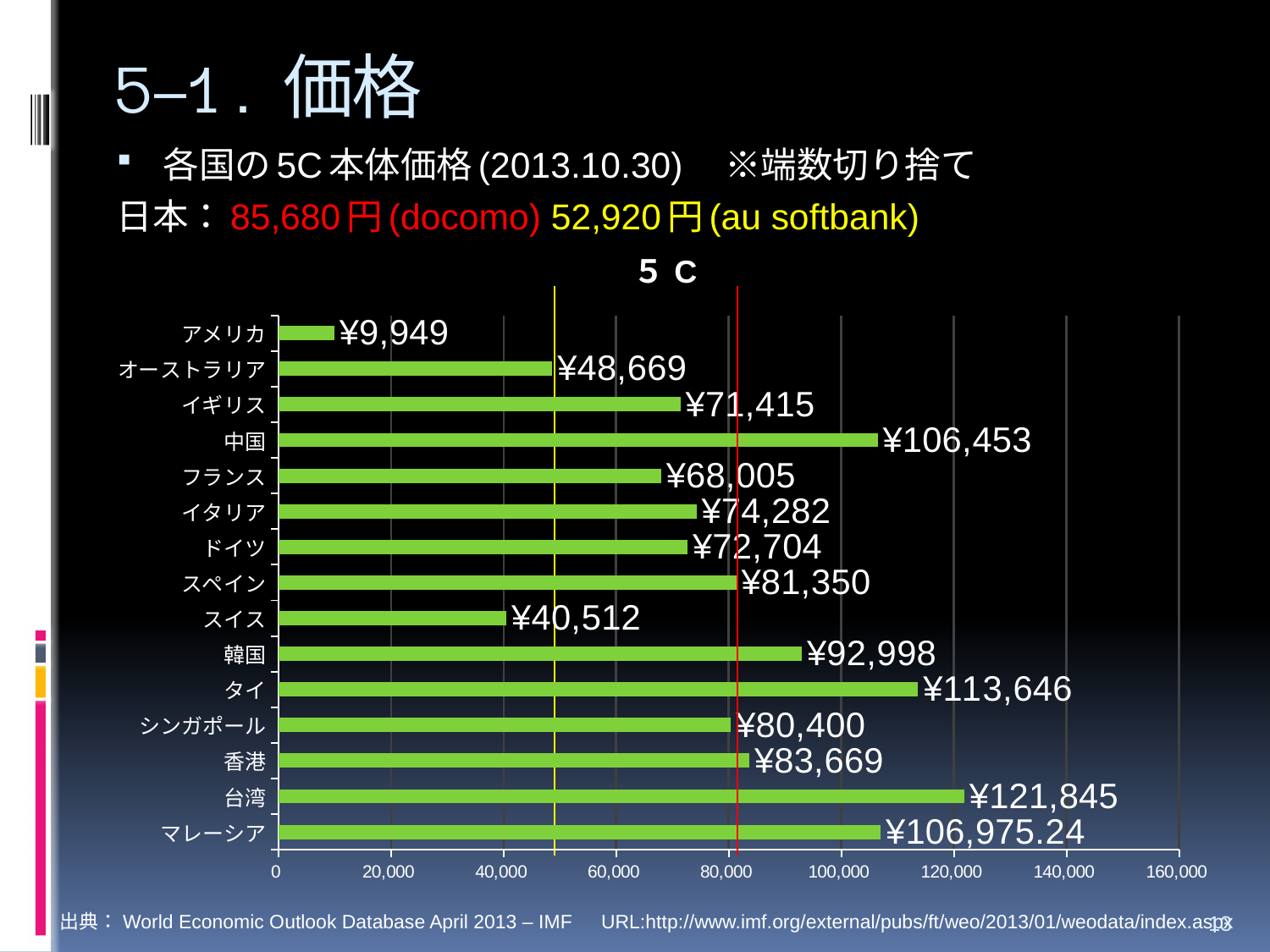

# 5-1.価格
各国の5C本体価格(2013.10.30)　※端数切り捨て
日本：85,680円(docomo) 52,920円(au softbank)

### Chart:

| Category | ５C |
|---|---|
| マレーシア | 106975.24 |
| 台湾 | 121845.53 |
| 香港 | 83669.68 |
| シンガポール | 80400.0 |
| タイ | 113646.44 |
| 韓国 | 92998.49 |
| スイス | 40512.11 |
| スペイン | 81350.68 |
| ドイツ | 72704.71 |
| イタリア | 74282.61 |
| フランス | 68005.0 |
| 中国 | 106453.62 |
| イギリス | 71415.91 |
| オーストラリア | 48669.4 |
| アメリカ | 9949.5 |
13
出典：World Economic Outlook Database April 2013 – IMF　URL:http://www.imf.org/external/pubs/ft/weo/2013/01/weodata/index.aspx